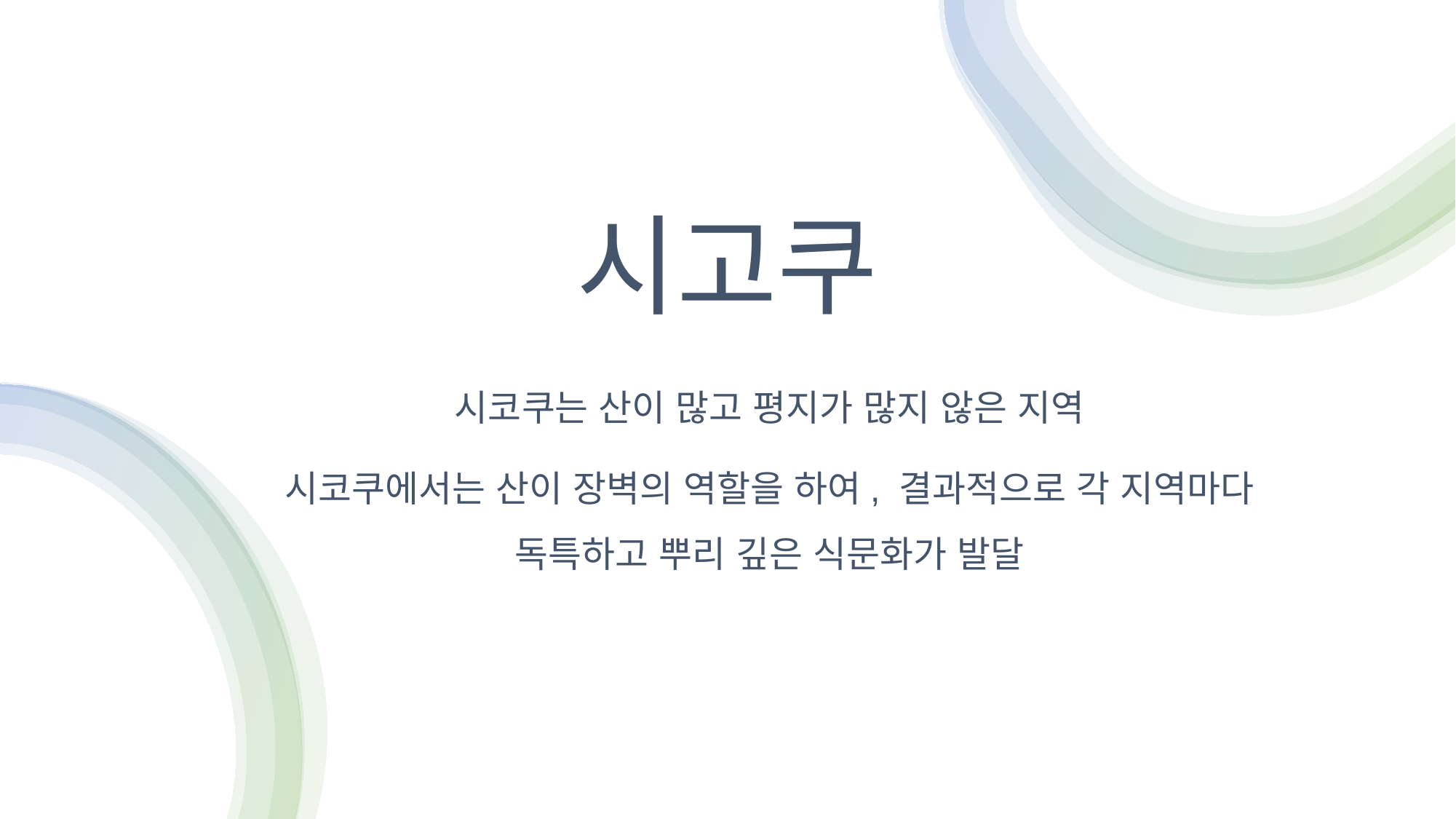

# 시고쿠
시코쿠는 산이 많고 평지가 많지 않은 지역
시코쿠에서는 산이 장벽의 역할을 하여, 결과적으로 각 지역마다 독특하고 뿌리 깊은 식문화가 발달